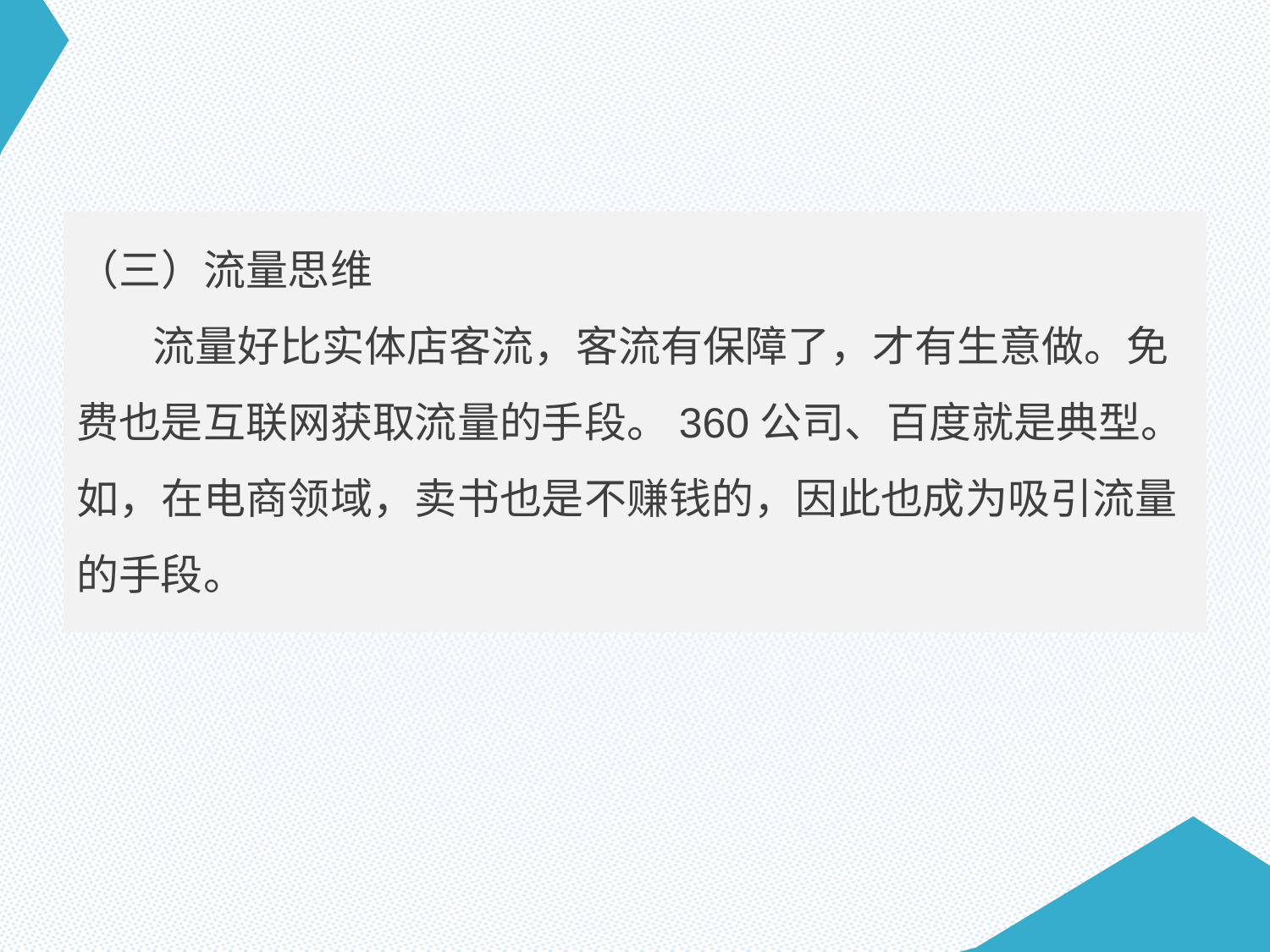

（三）流量思维
       流量好比实体店客流，客流有保障了，才有生意做。免费也是互联网获取流量的手段。360公司、百度就是典型。如，在电商领域，卖书也是不赚钱的，因此也成为吸引流量的手段。